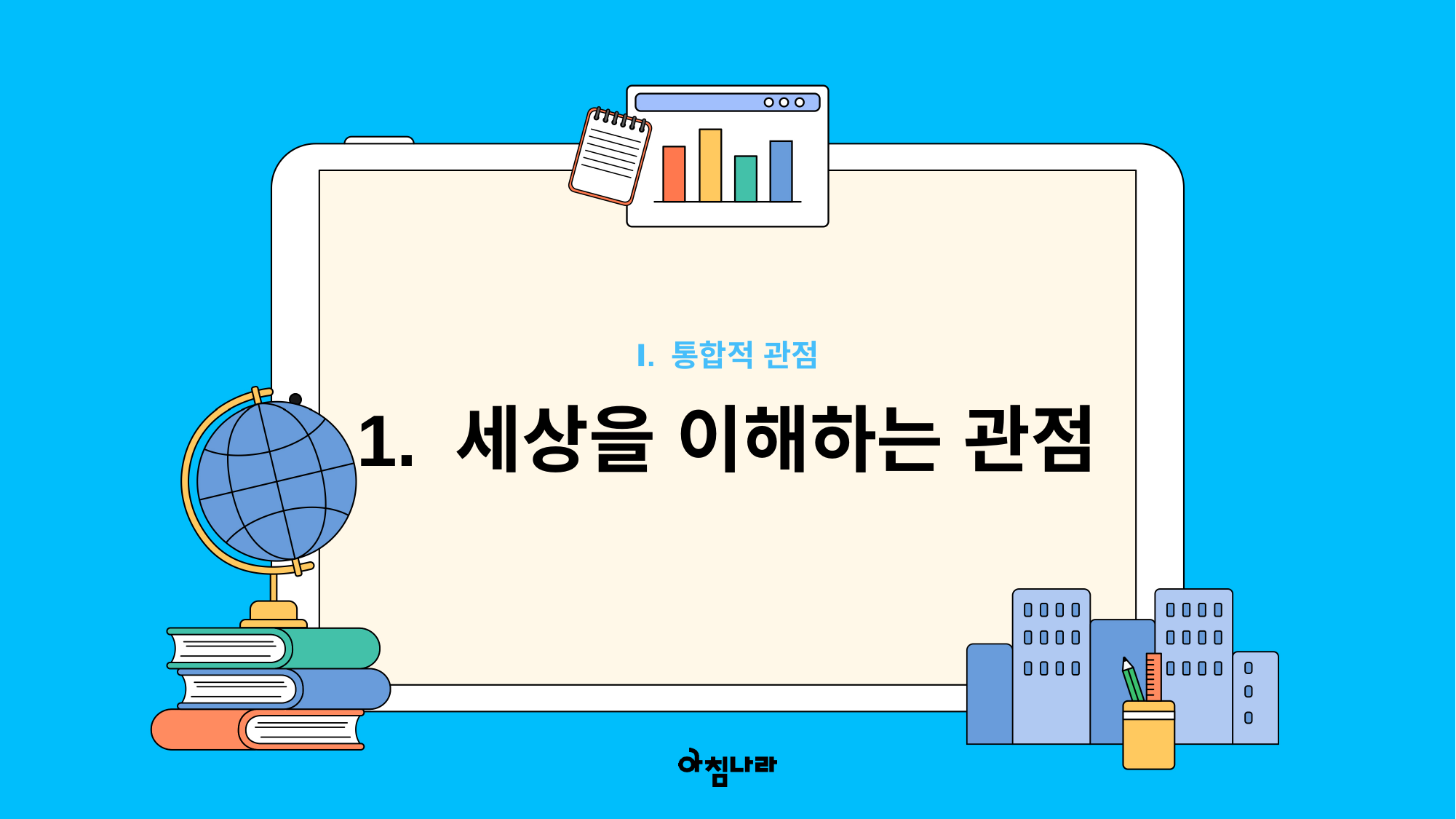

Ⅰ. 통합적 관점
1. 세상을 이해하는 관점